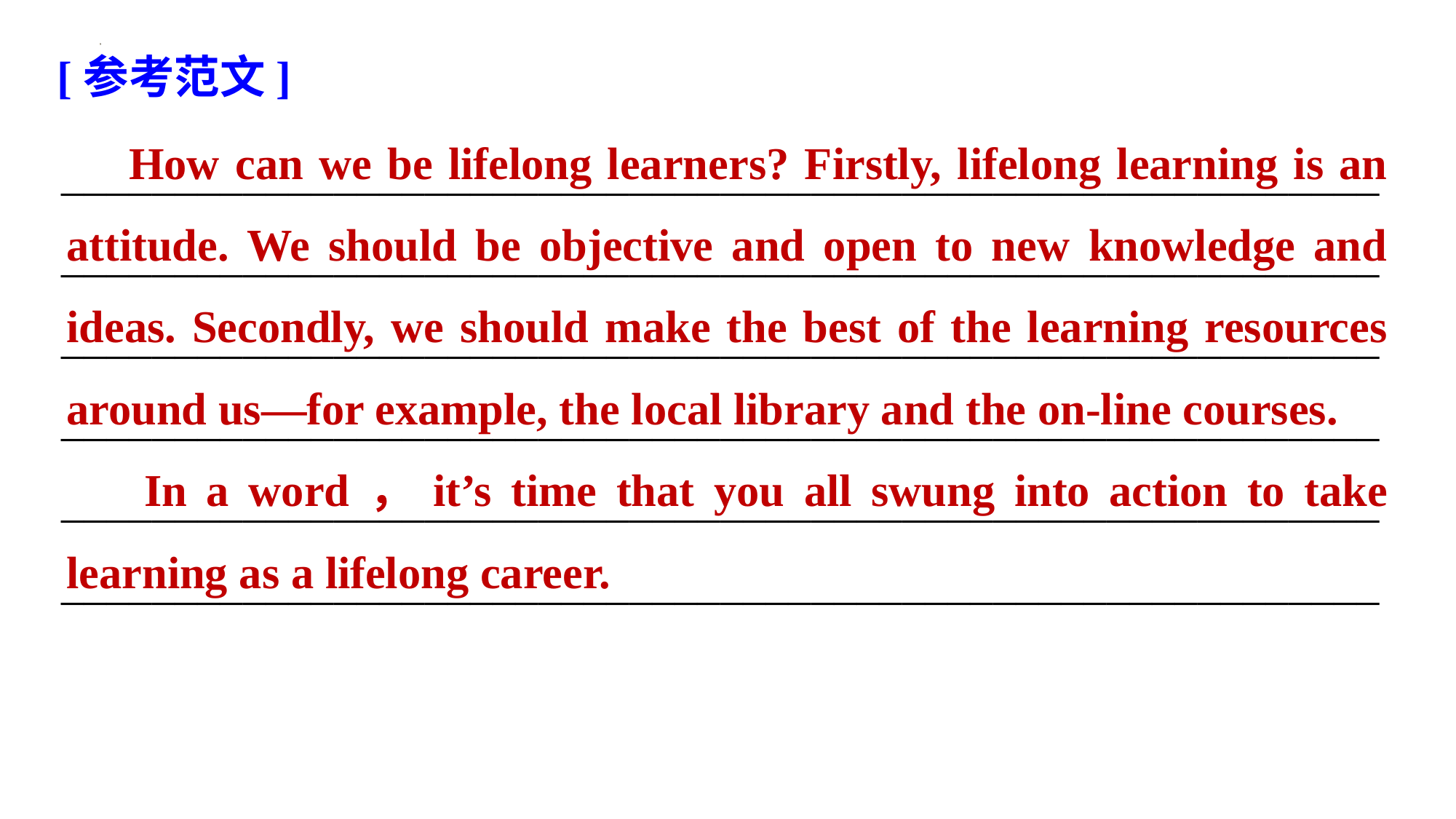

[参考范文]
    How can we be lifelong learners? Firstly, lifelong learning is an attitude. We should be objective and open to new knowledge and ideas. Secondly, we should make the best of the learning resources around us—for example, the local library and the on-line courses.
    In a word，it’s time that you all swung into action to take learning as a lifelong career.

__________________________________________________________
__________________________________________________________________________________________________________________________________________________________________________________________________________________________________________________________________________________________________